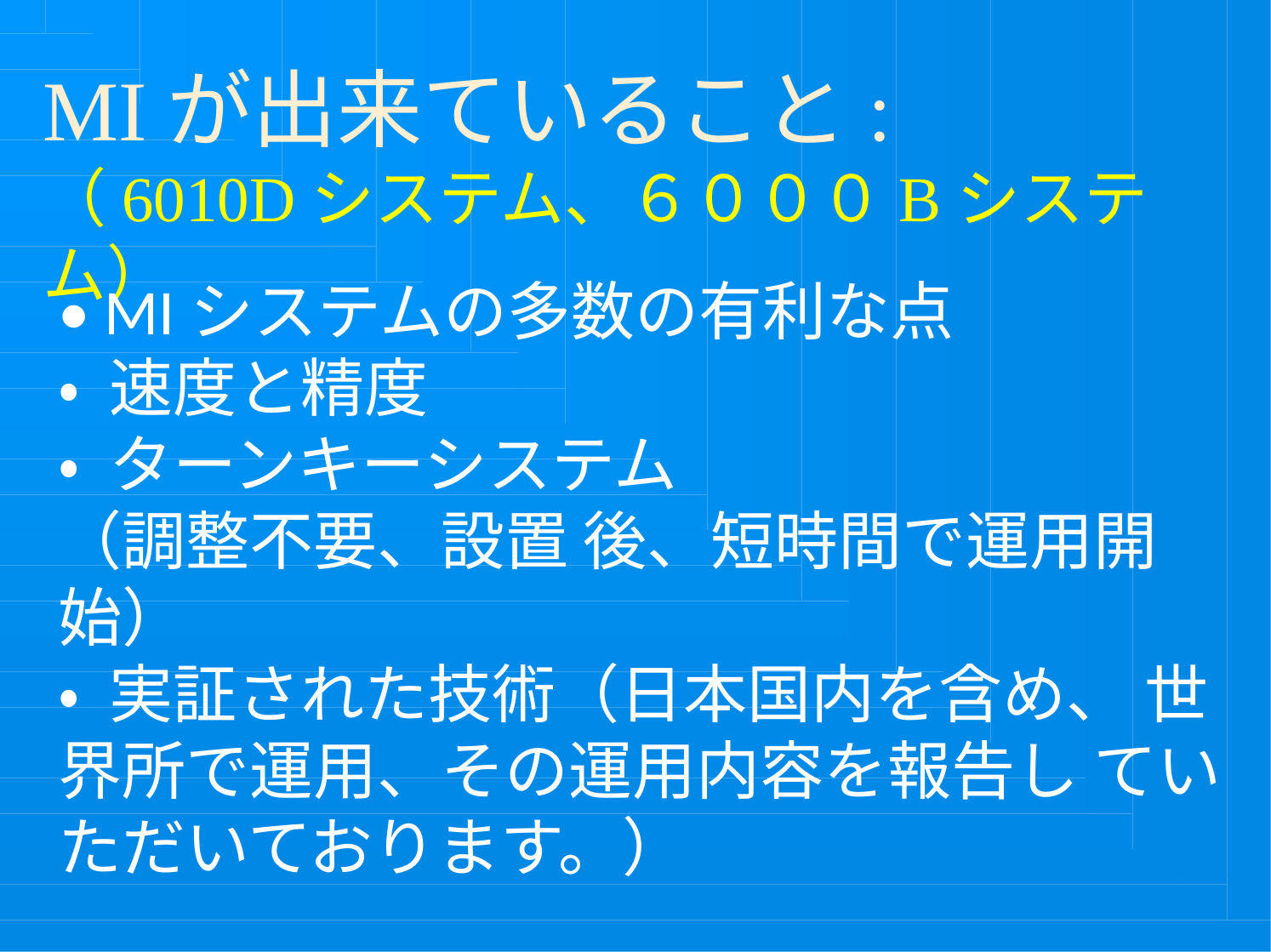

# MIが出来ていること: （6010Dシステム、６０００Bシステム）

• MIシステムの多数の有利な点
• 速度と精度
• ターンキーシステム
（調整不要、設置 後、短時間で運用開始）
• 実証された技術（日本国内を含め、 世界所で運用、その運用内容を報告し ていただいております。）